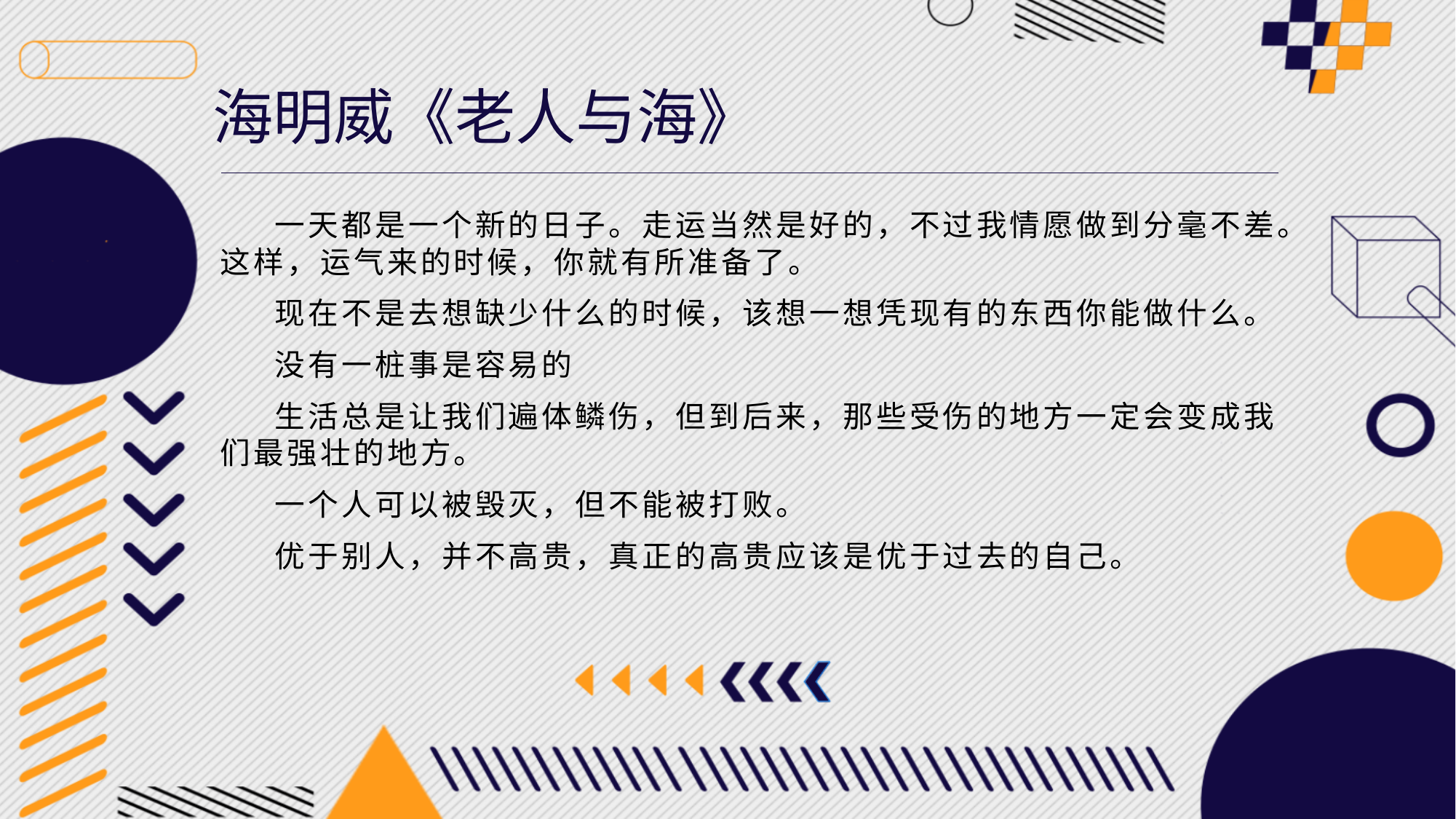

海明威《老人与海》
一天都是一个新的日子。走运当然是好的，不过我情愿做到分毫不差。这样，运气来的时候，你就有所准备了。
现在不是去想缺少什么的时候，该想一想凭现有的东西你能做什么。
没有一桩事是容易的
生活总是让我们遍体鳞伤，但到后来，那些受伤的地方一定会变成我们最强壮的地方。
一个人可以被毁灭，但不能被打败。
优于别人，并不高贵，真正的高贵应该是优于过去的自己。